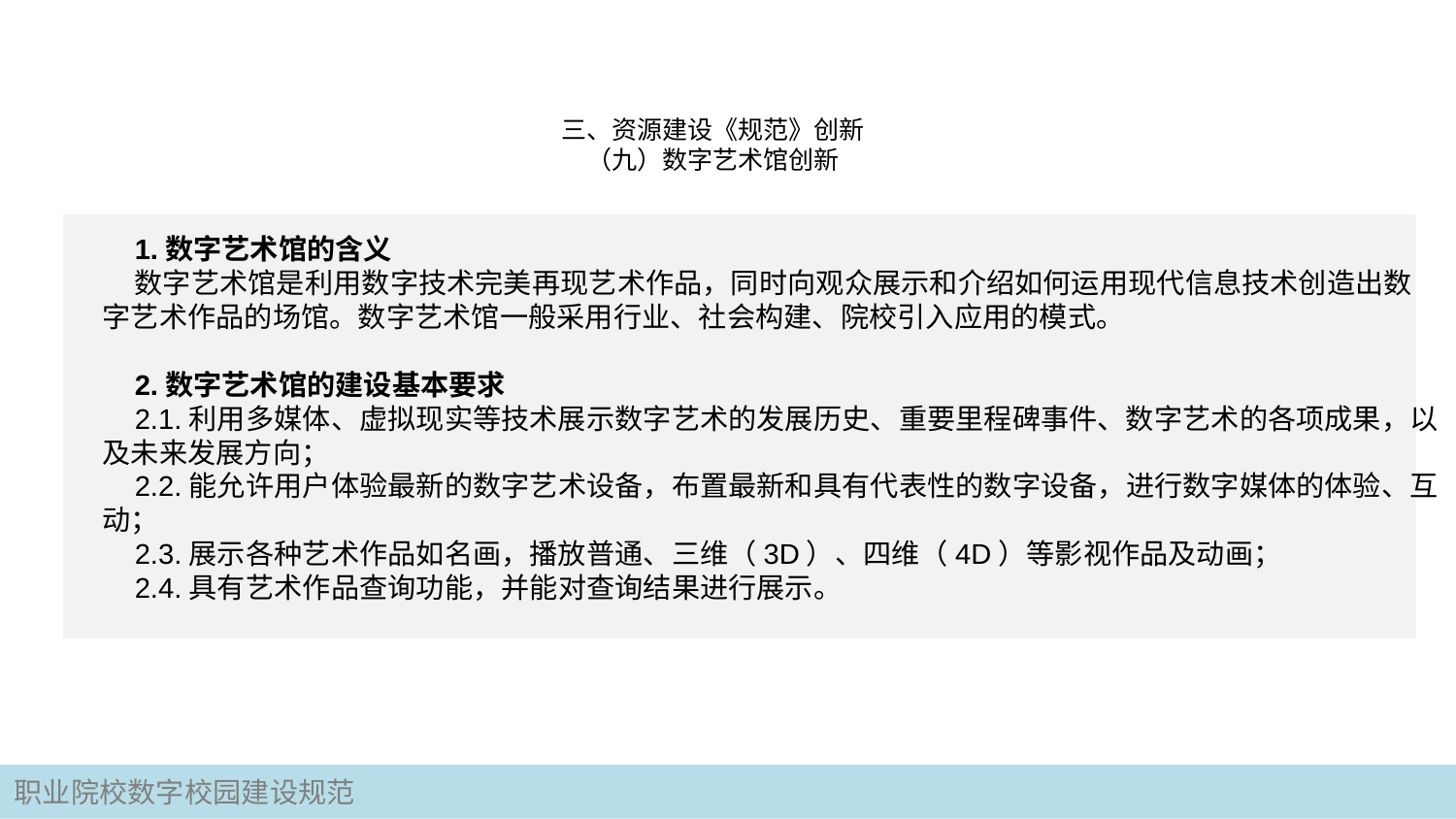

# 三、资源建设《规范》创新 （九）数字艺术馆创新

    1.数字艺术馆的含义
    数字艺术馆是利用数字技术完美再现艺术作品，同时向观众展示和介绍如何运用现代信息技术创造出数字艺术作品的场馆。数字艺术馆一般采用行业、社会构建、院校引入应用的模式。

    2.数字艺术馆的建设基本要求
    2.1.利用多媒体、虚拟现实等技术展示数字艺术的发展历史、重要里程碑事件、数字艺术的各项成果，以及未来发展方向；
    2.2.能允许用户体验最新的数字艺术设备，布置最新和具有代表性的数字设备，进行数字媒体的体验、互动；
    2.3.展示各种艺术作品如名画，播放普通、三维（3D）、四维（4D）等影视作品及动画；
    2.4.具有艺术作品查询功能，并能对查询结果进行展示。
职业院校数字校园建设规范